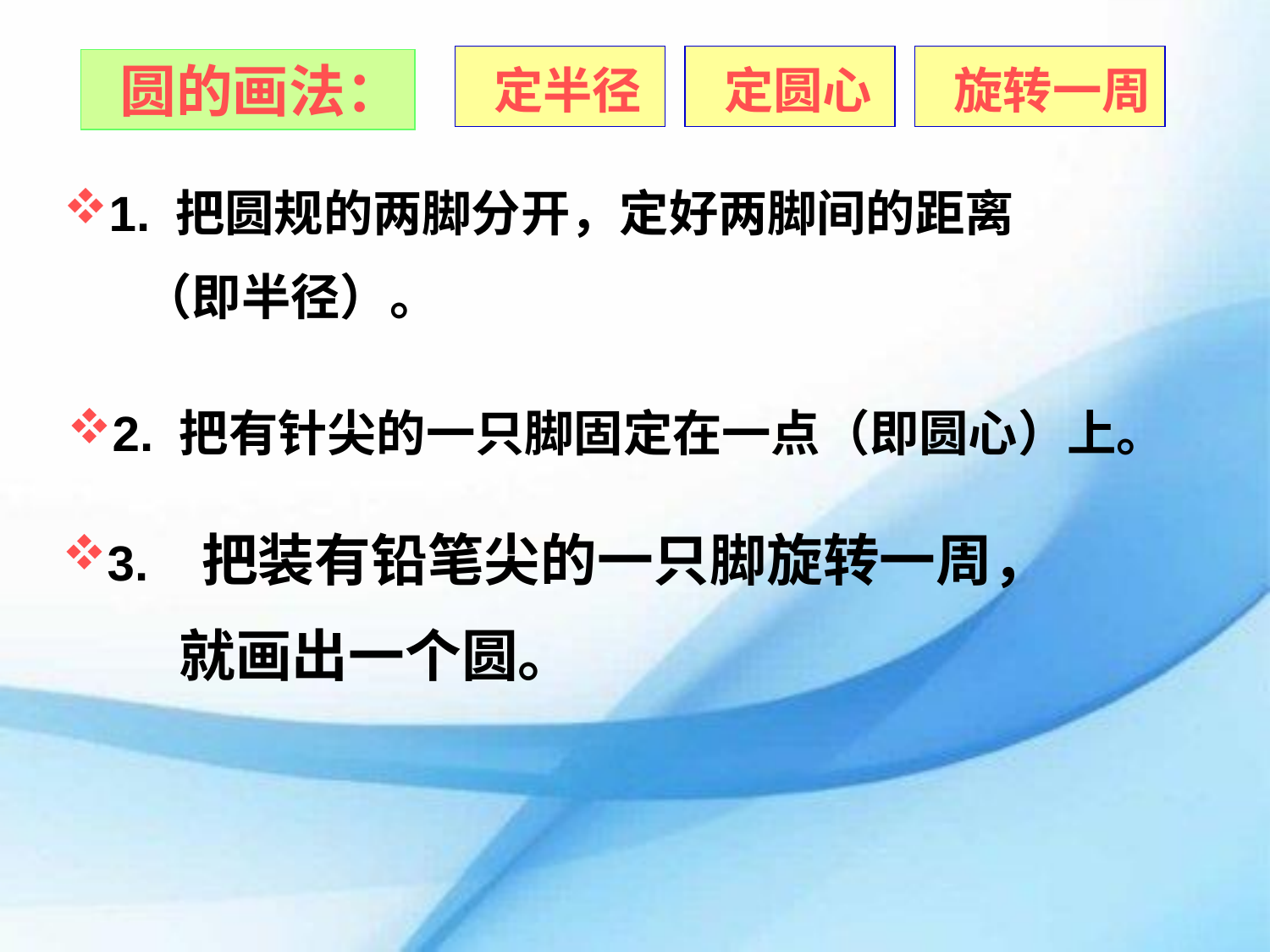

定半径
 定圆心
 旋转一周
 圆的画法：
1. 把圆规的两脚分开，定好两脚间的距离
      （即半径）。
2. 把有针尖的一只脚固定在一点（即圆心）上。
3.   把装有铅笔尖的一只脚旋转一周，
        就画出一个圆。